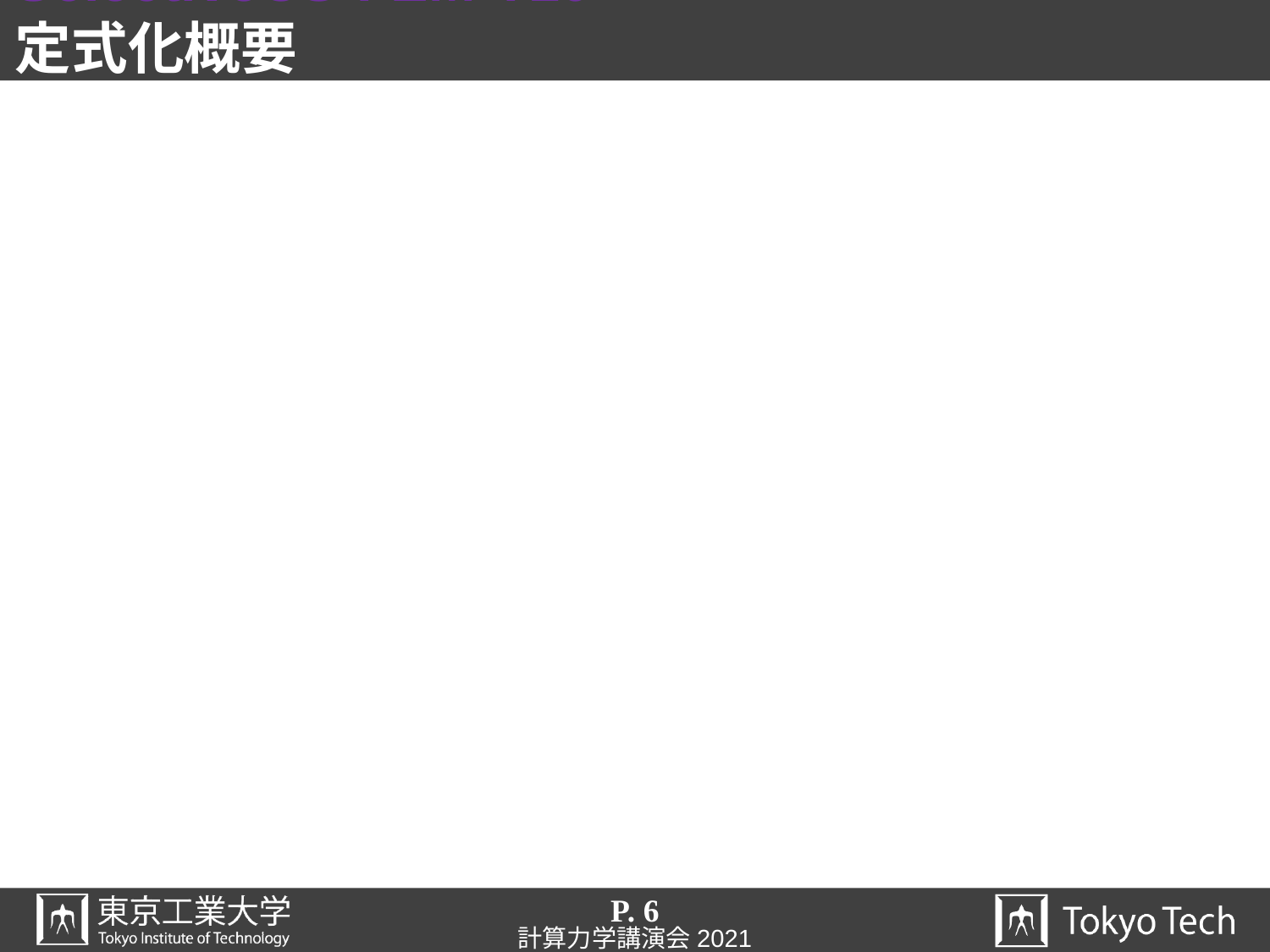

# 手法： 大変形動解析での SelectiveCS-FEM-T10 定式化概要
P. 6